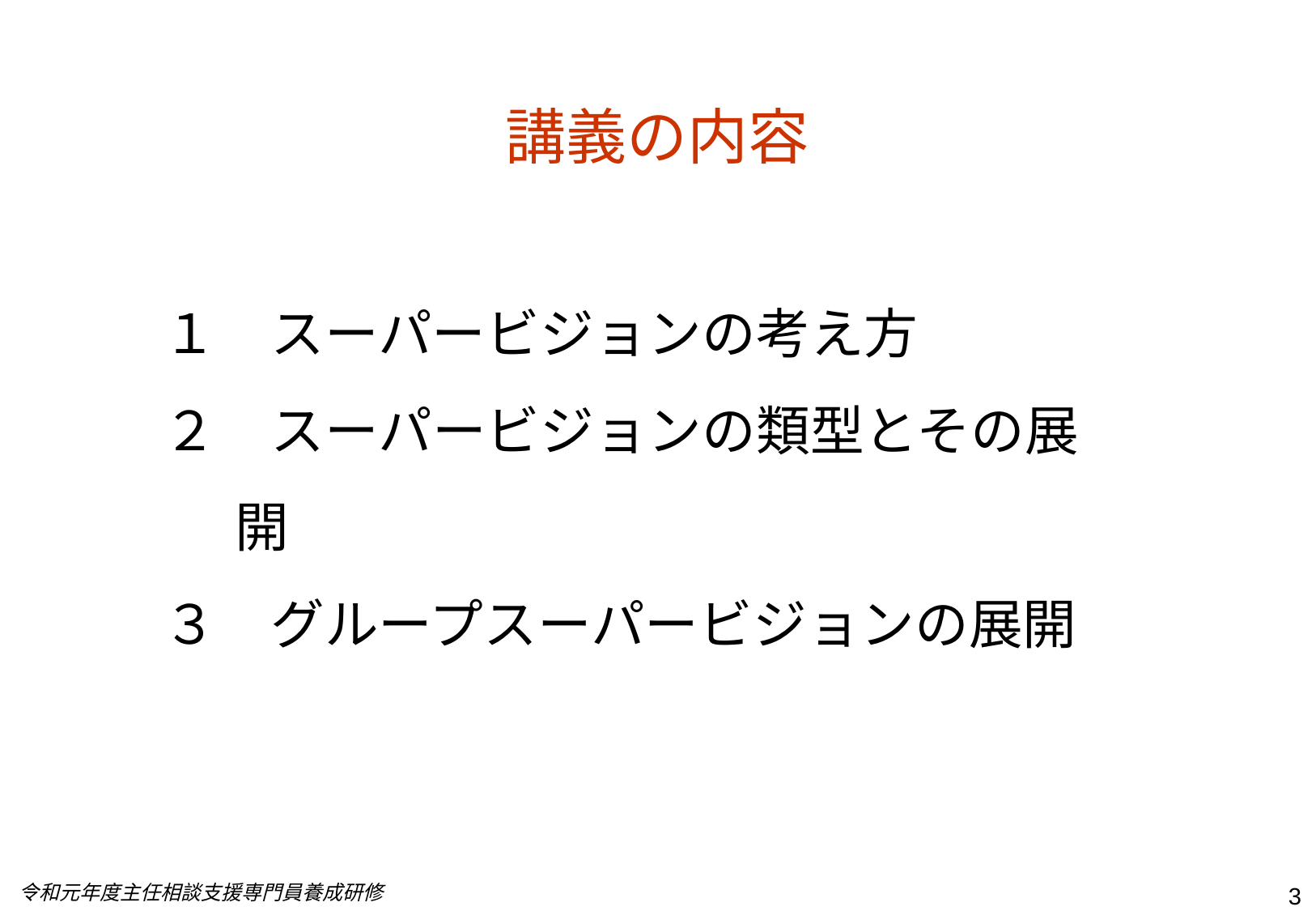

講義の内容
１　スーパービジョンの考え方
２　スーパービジョンの類型とその展開
３　グループスーパービジョンの展開
令和元年度主任相談支援専門員養成研修
3